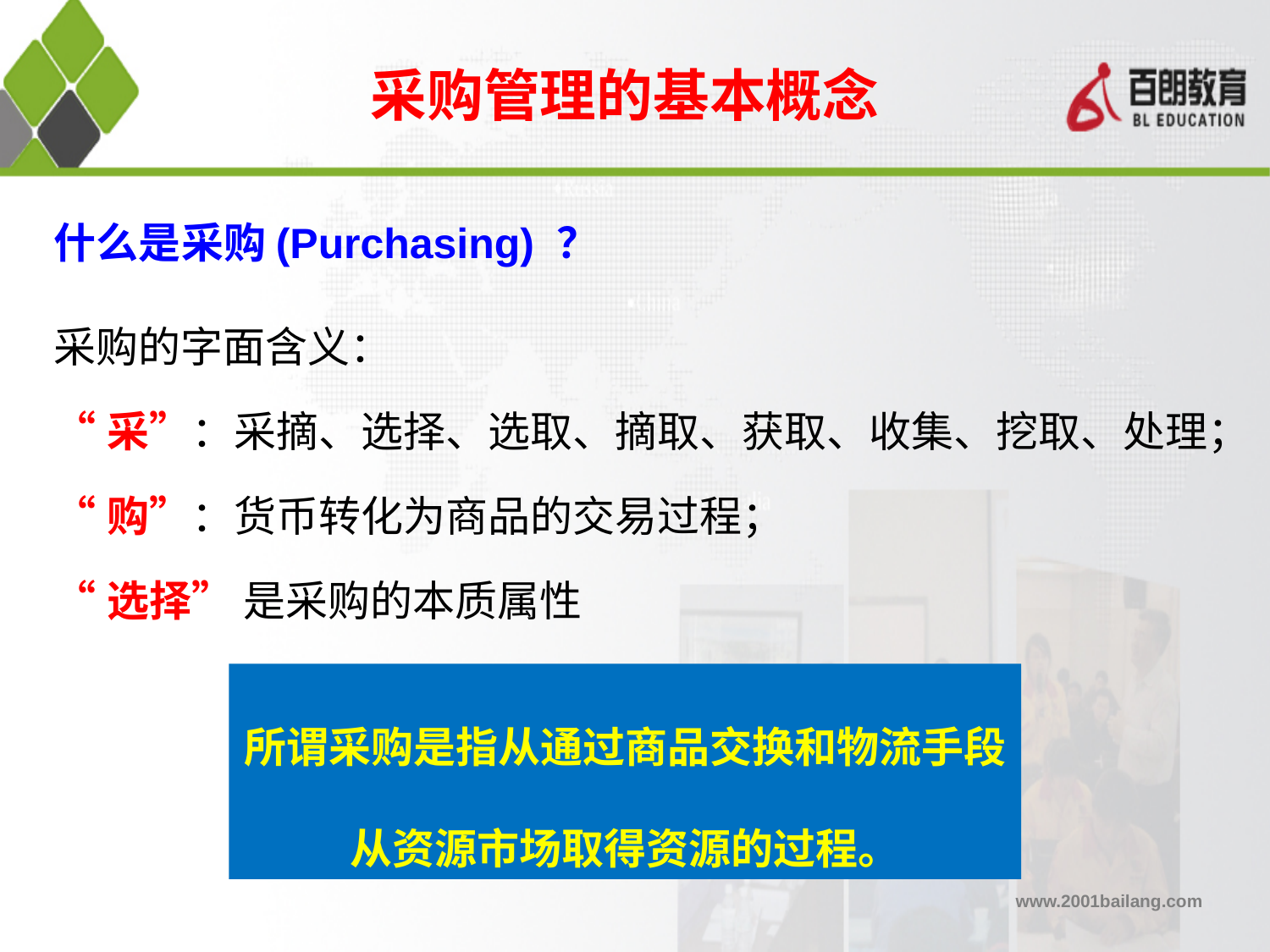

采购管理的基本概念
什么是采购(Purchasing) ？
采购的字面含义：
“采”：采摘、选择、选取、摘取、获取、收集、挖取、处理；
“购”：货币转化为商品的交易过程；
“选择” 是采购的本质属性
所谓采购是指从通过商品交换和物流手段从资源市场取得资源的过程。